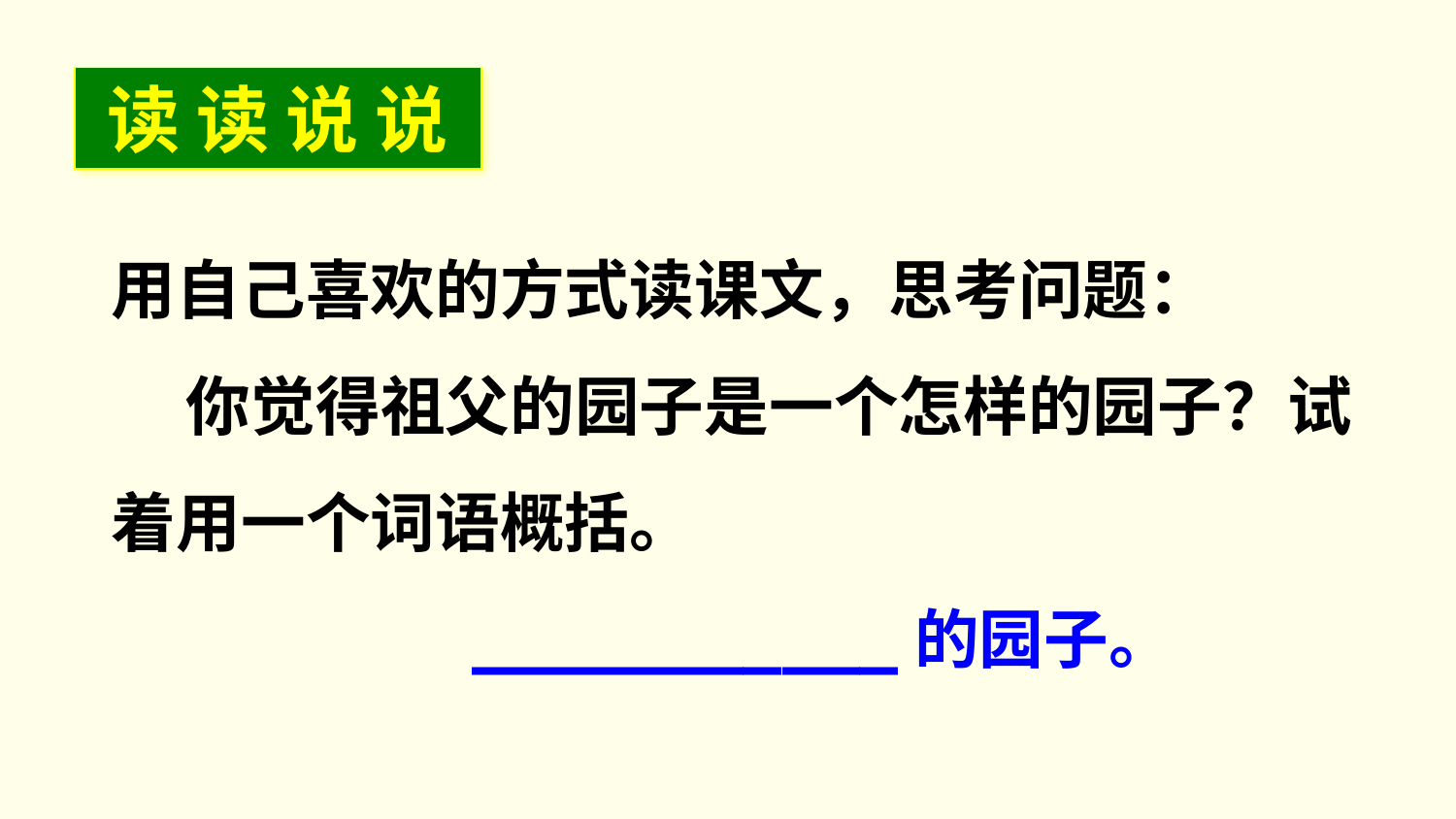

读 读 说 说
用自己喜欢的方式读课文，思考问题：
    你觉得祖父的园子是一个怎样的园子？试着用一个词语概括。
    ___________的园子。